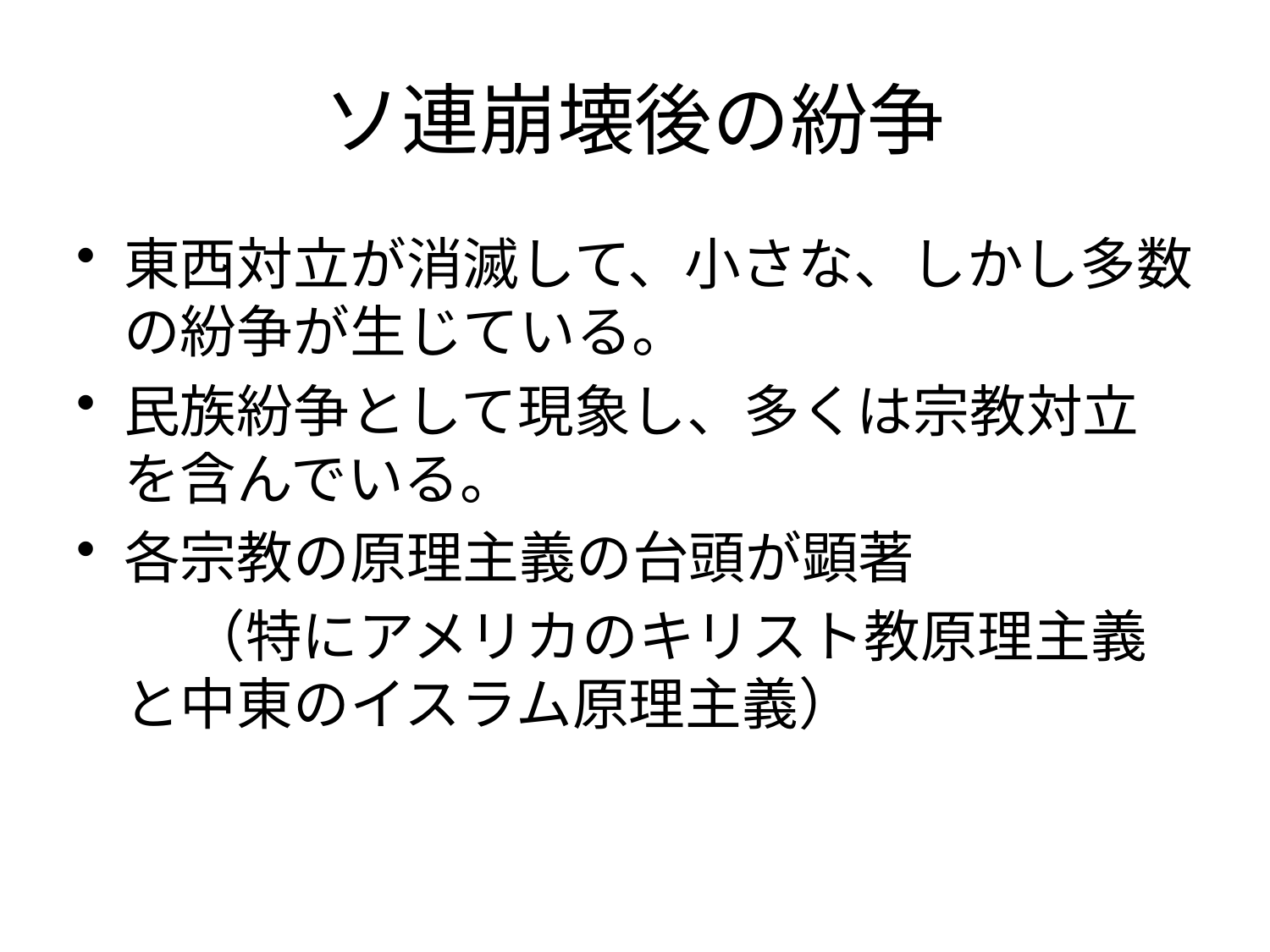

# ソ連崩壊後の紛争
東西対立が消滅して、小さな、しかし多数の紛争が生じている。
民族紛争として現象し、多くは宗教対立を含んでいる。
各宗教の原理主義の台頭が顕著
　　（特にアメリカのキリスト教原理主義と中東のイスラム原理主義）